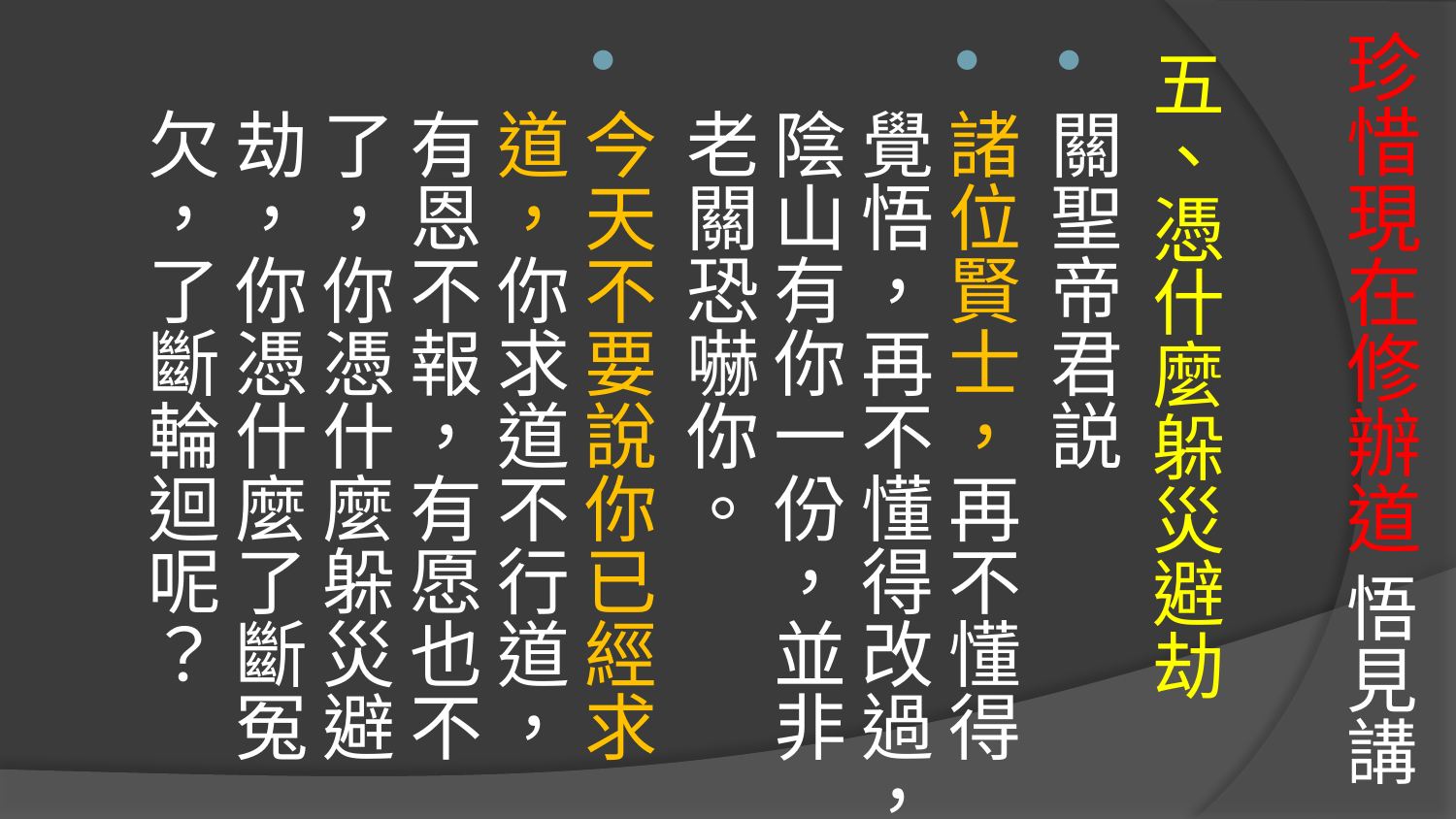

# 珍惜現在修辦道 悟見講
五、憑什麼躲災避劫
關聖帝君説
諸位賢士，再不懂得覺悟，再不懂得改過，陰山有你一份，並非老關恐嚇你。
今天不要說你已經求道，你求道不行道，有恩不報，有愿也不了，你憑什麼躲災避劫，你憑什麼了斷冤欠，了斷輪迴呢？